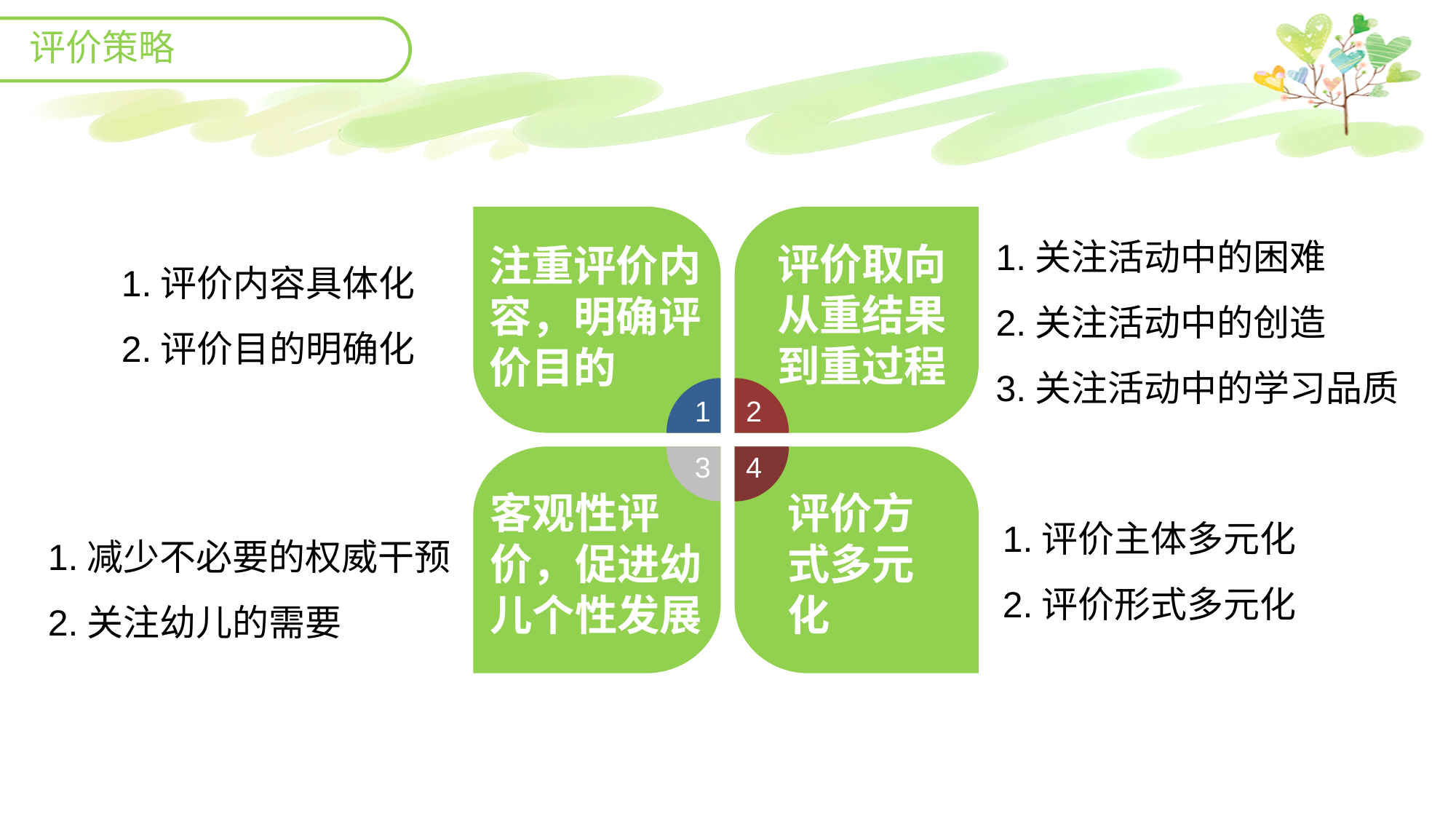

评价策略

注重评价内容，明确评价目的

1

评价取向从重结果到重过程

2
1.关注活动中的困难
2.关注活动中的创造
3.关注活动中的学习品质
1.评价内容具体化
2.评价目的明确化

3
客观性评价，促进幼儿个性发展

4
评价方式多元化
1.评价主体多元化
2.评价形式多元化
1.减少不必要的权威干预
2.关注幼儿的需要